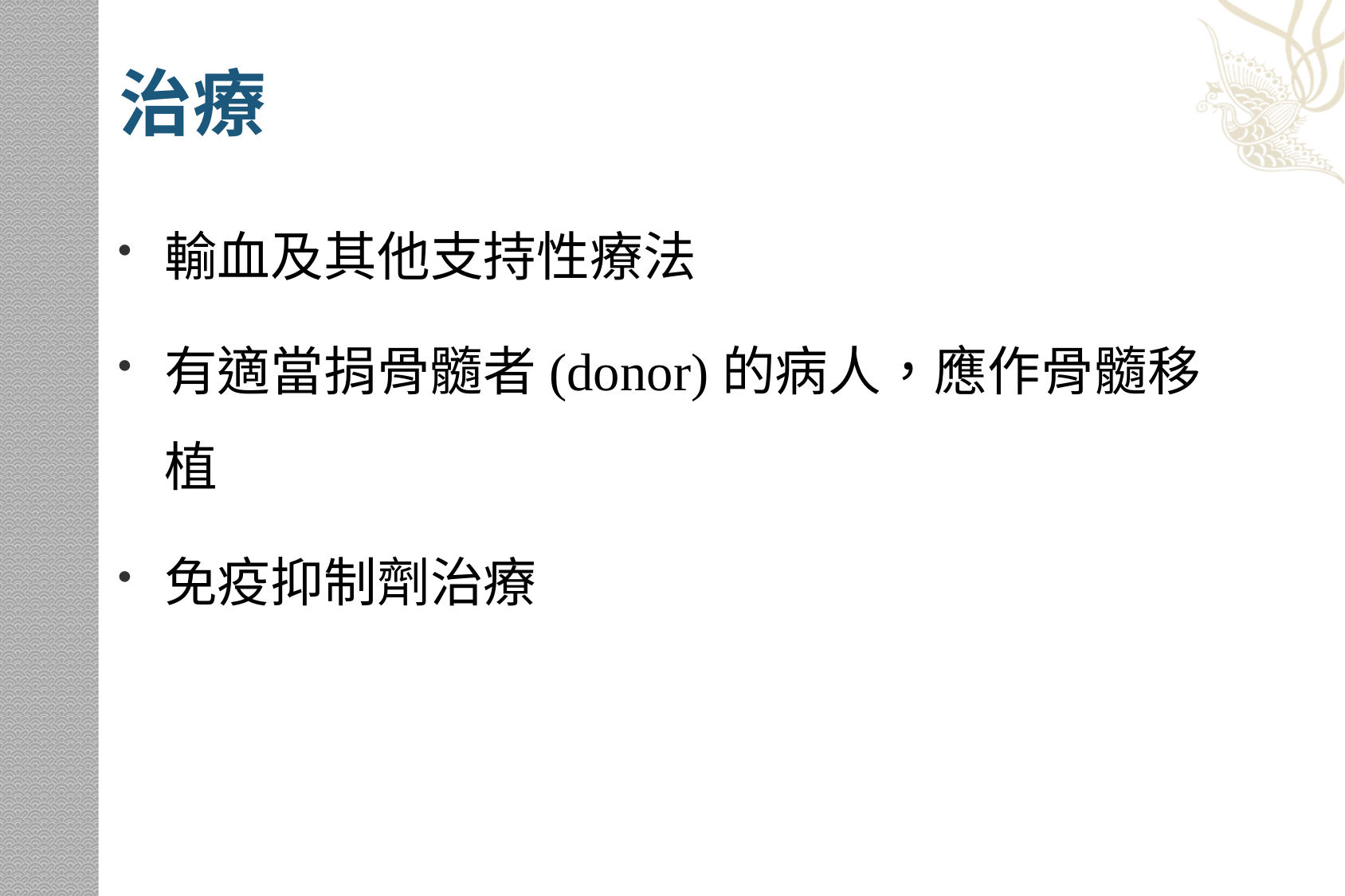

# 治療
輸血及其他支持性療法
有適當捐骨髓者(donor)的病人，應作骨髓移植
免疫抑制劑治療